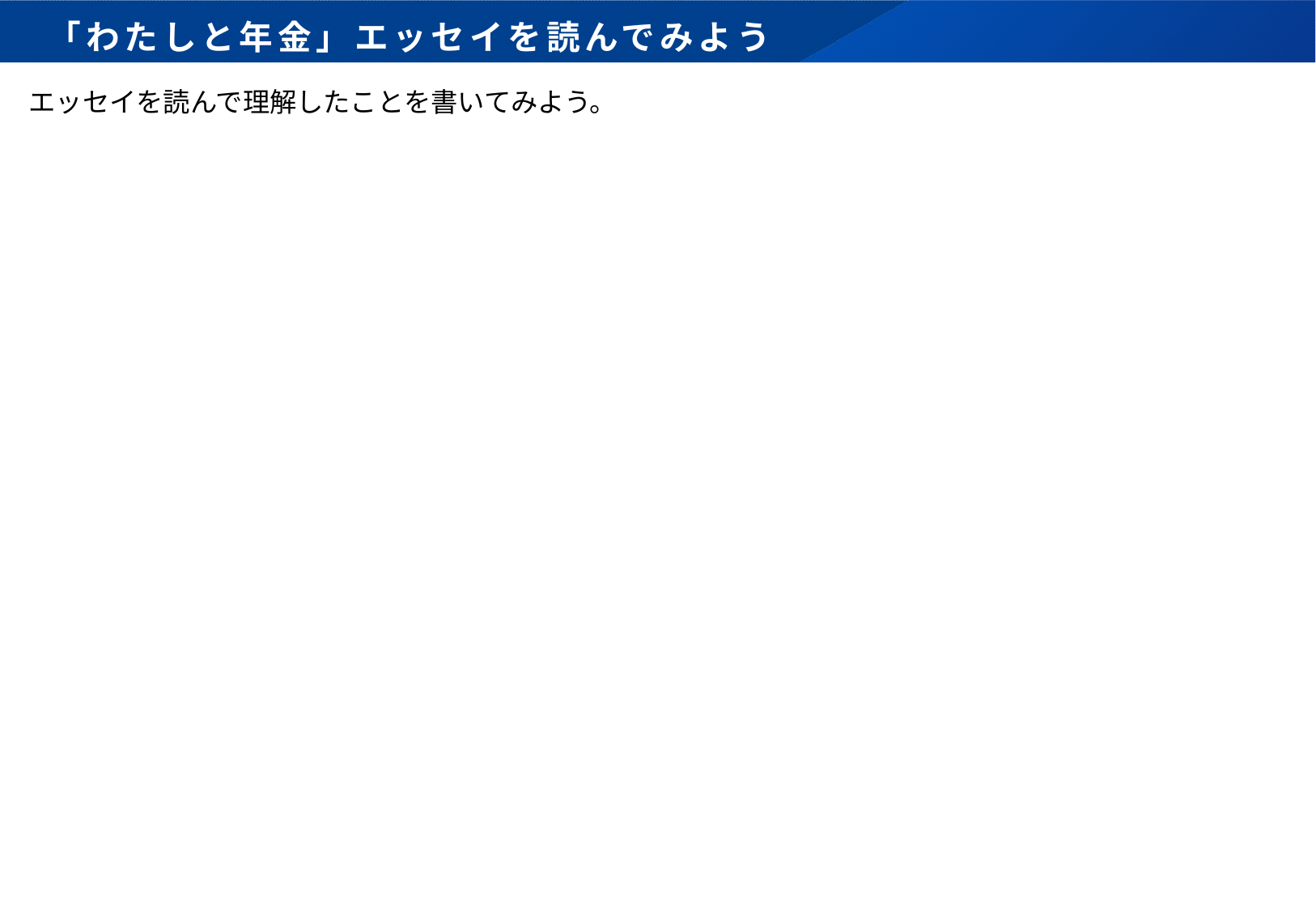

# 「わたしと年金」エッセイを読んでみよう
エッセイを読んで理解したことを書いてみよう。